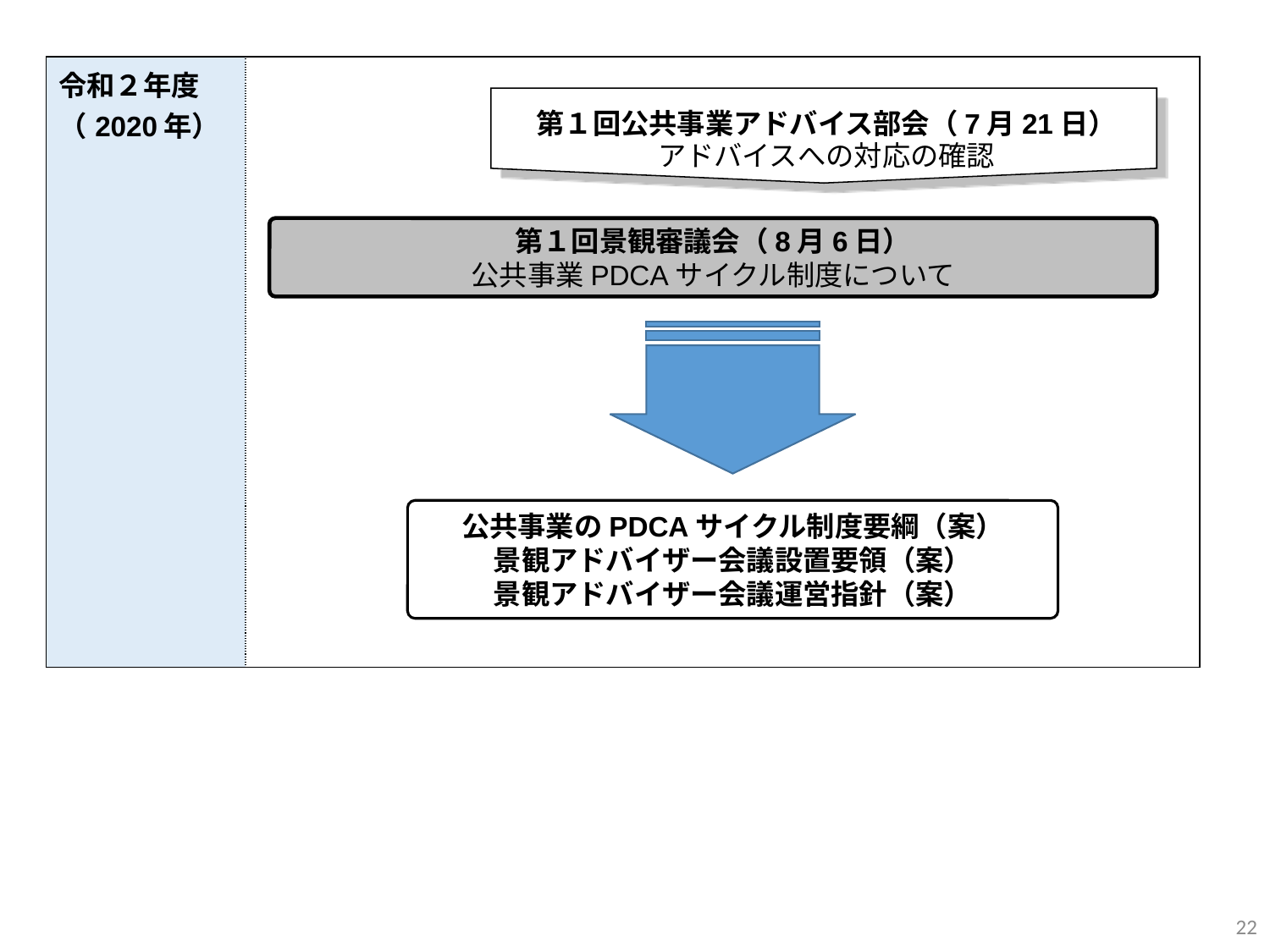

第１回公共事業アドバイス部会（7月21日）
アドバイスへの対応の確認
| 令和２年度 （2020年） |  |
| --- | --- |
第１回景観審議会（8月6日）
公共事業PDCAサイクル制度について

公共事業のPDCAサイクル制度要綱（案）
景観アドバイザー会議設置要領（案）
景観アドバイザー会議運営指針（案）
22